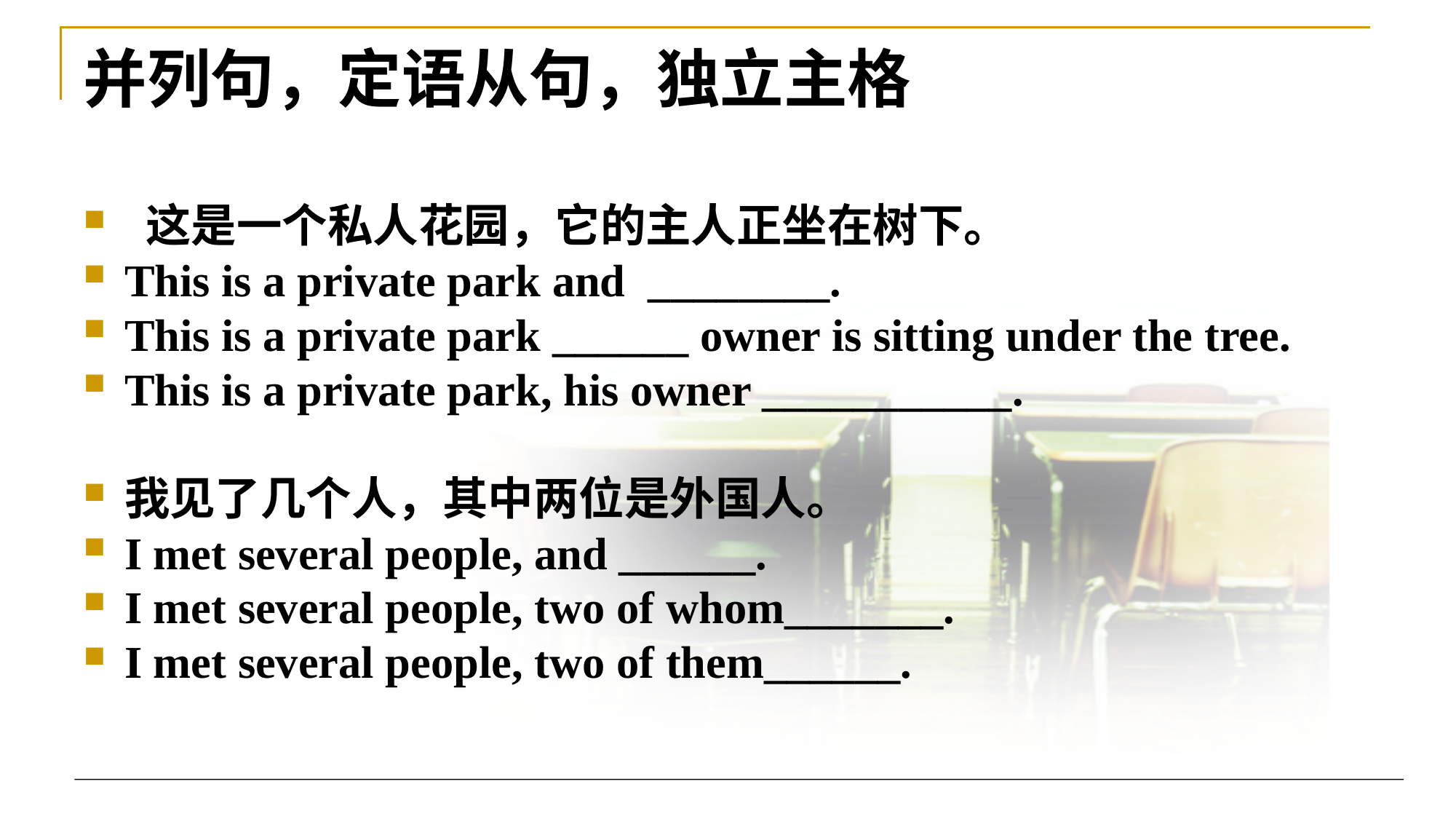

# 并列句，定语从句，独立主格
 这是一个私人花园，它的主人正坐在树下。
This is a private park and  ________.
This is a private park ______ owner is sitting under the tree.
This is a private park, his owner ___________.

我见了几个人，其中两位是外国人。
I met several people, and ______.
I met several people, two of whom_______.
I met several people, two of them______.